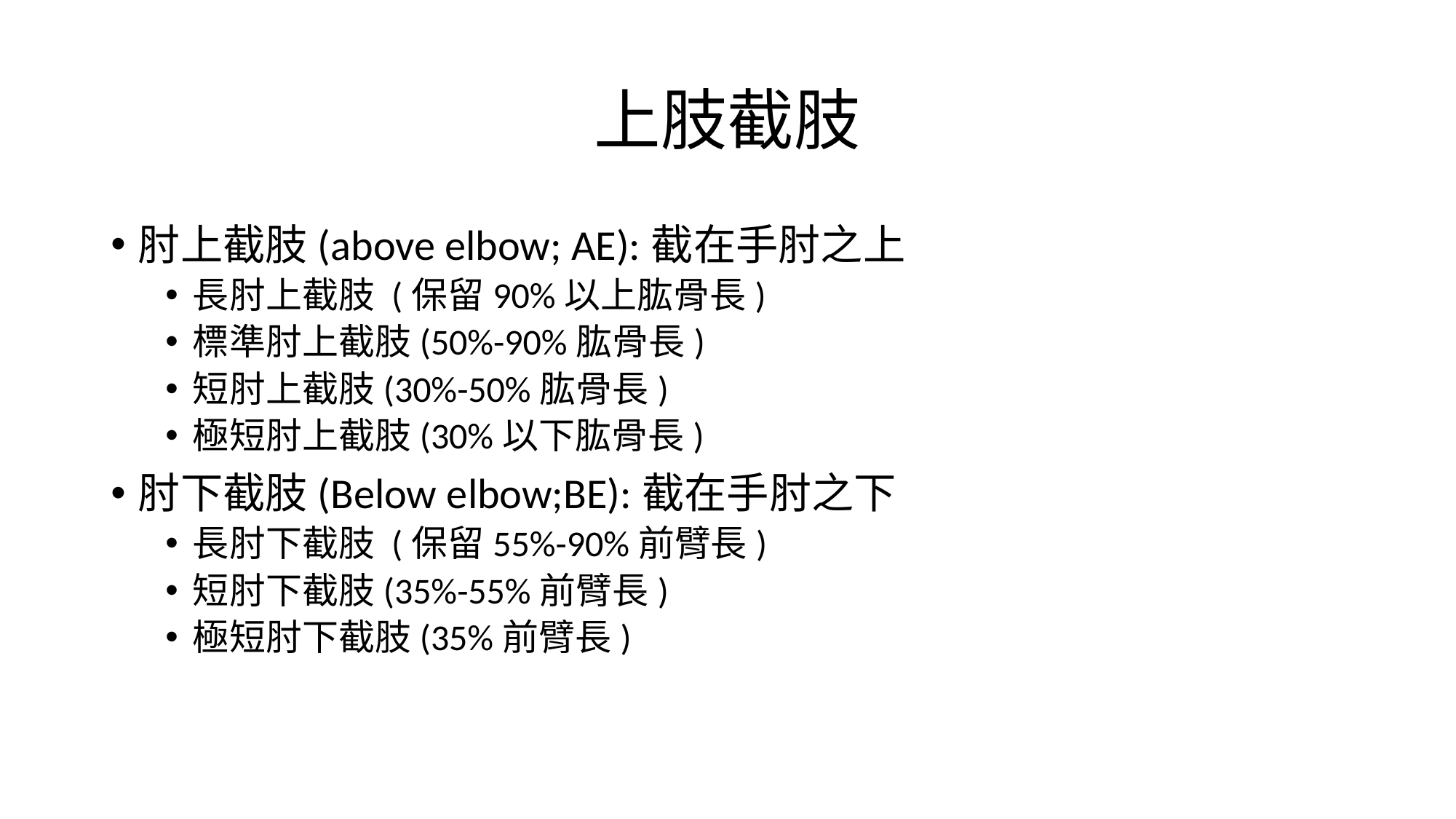

# 上肢截肢
肘上截肢(above elbow; AE):截在手肘之上
長肘上截肢 (保留90%以上肱骨長)
標準肘上截肢(50%-90%肱骨長)
短肘上截肢(30%-50%肱骨長)
極短肘上截肢(30%以下肱骨長)
肘下截肢(Below elbow;BE):截在手肘之下
長肘下截肢 (保留55%-90%前臂長)
短肘下截肢(35%-55%前臂長)
極短肘下截肢(35%前臂長)